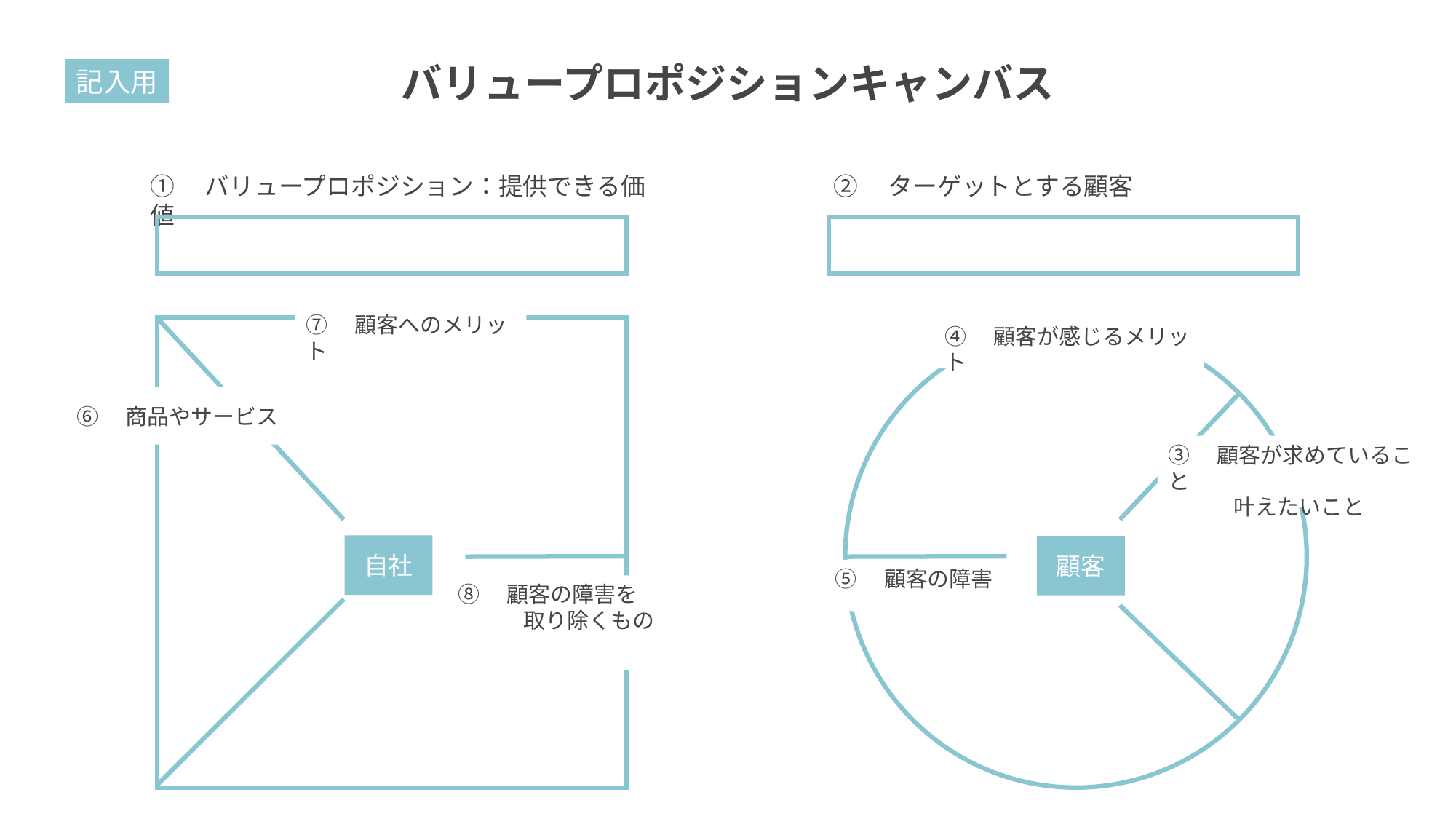

バリュープロポジションキャンバス
記入用
①　バリュープロポジション：提供できる価値
②　ターゲットとする顧客

⑦　顧客へのメリット
④　顧客が感じるメリット

⑥　商品やサービス
③　顧客が求めていること
　　　叶えたいこと
自社
顧客
⑤　顧客の障害
⑧　顧客の障害を
　　　取り除くもの